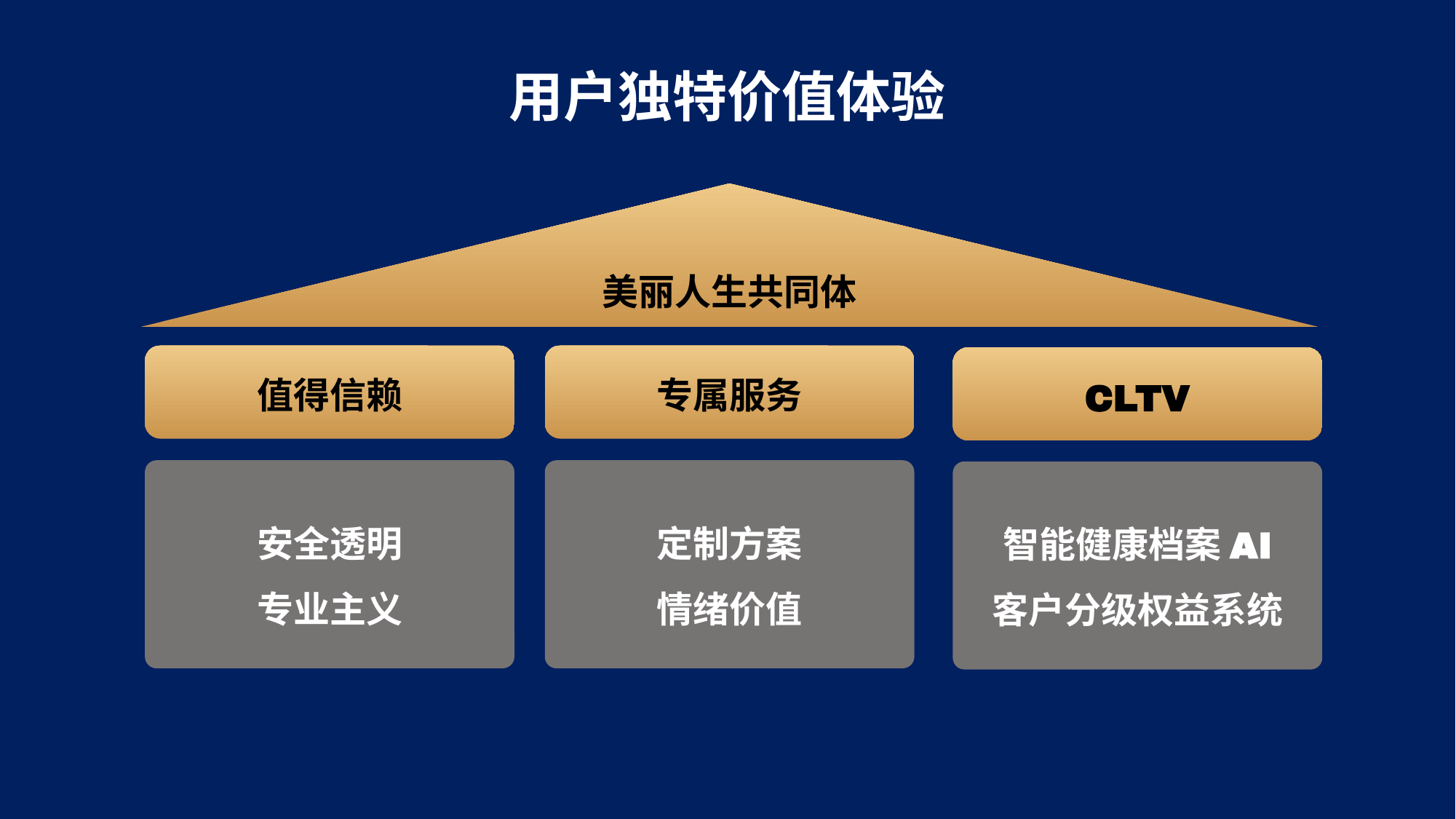

用户独特价值体验
美丽人生共同体
专属服务
值得信赖
CLTV
安全透明
专业主义
定制方案
情绪价值
智能健康档案AI
客户分级权益系统